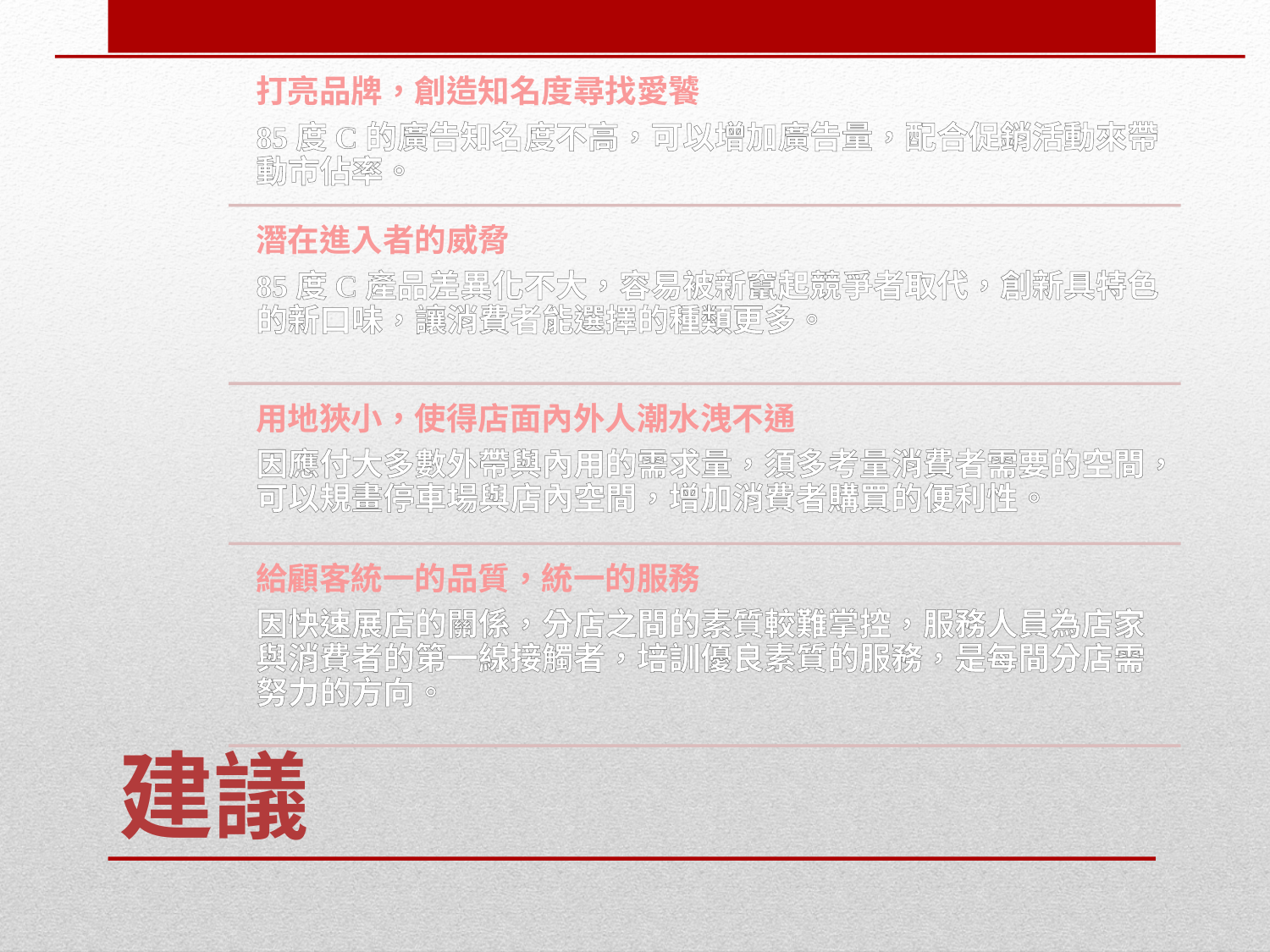

打亮品牌，創造知名度尋找愛饕
85度C的廣告知名度不高，可以增加廣告量，配合促銷活動來帶動市佔率。
潛在進入者的威脅
85度C產品差異化不大，容易被新竄起競爭者取代，創新具特色的新口味，讓消費者能選擇的種類更多。
用地狹小，使得店面內外人潮水洩不通
因應付大多數外帶與內用的需求量，須多考量消費者需要的空間，可以規畫停車場與店內空間，增加消費者購買的便利性。
給顧客統一的品質，統一的服務
因快速展店的關係，分店之間的素質較難掌控，服務人員為店家與消費者的第一線接觸者，培訓優良素質的服務，是每間分店需努力的方向。

# 建議